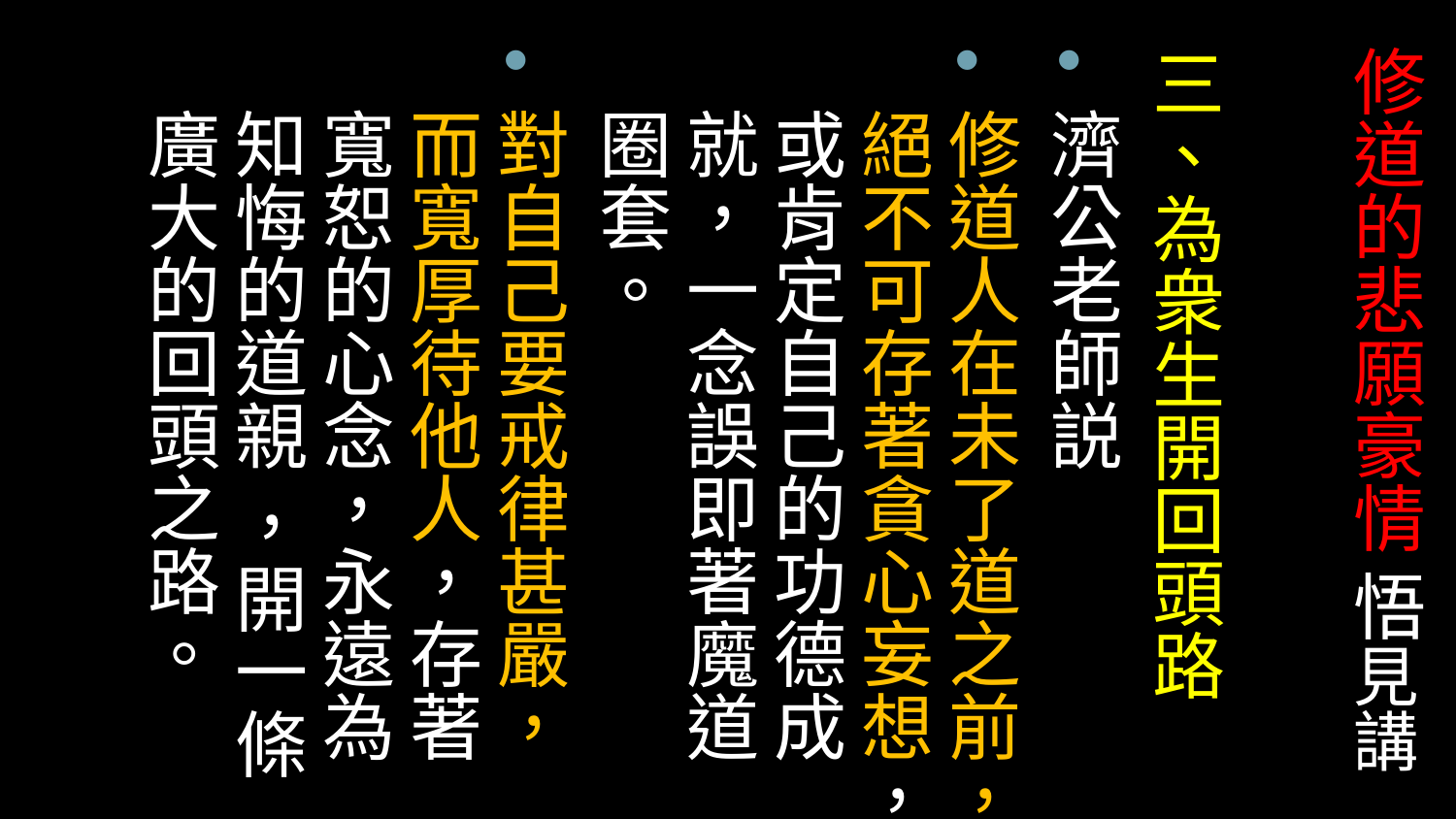

# 修道的悲願豪情 悟見講
三、為衆生開回頭路
濟公老師説
修道人在未了道之前，絕不可存著貪心妄想，或肯定自己的功德成就，一念誤即著魔道圈套。
對自己要戒律甚嚴，而寬厚待他人，存著寬恕的心念，永遠為知悔的道親 ，開一條廣大的回頭之路。